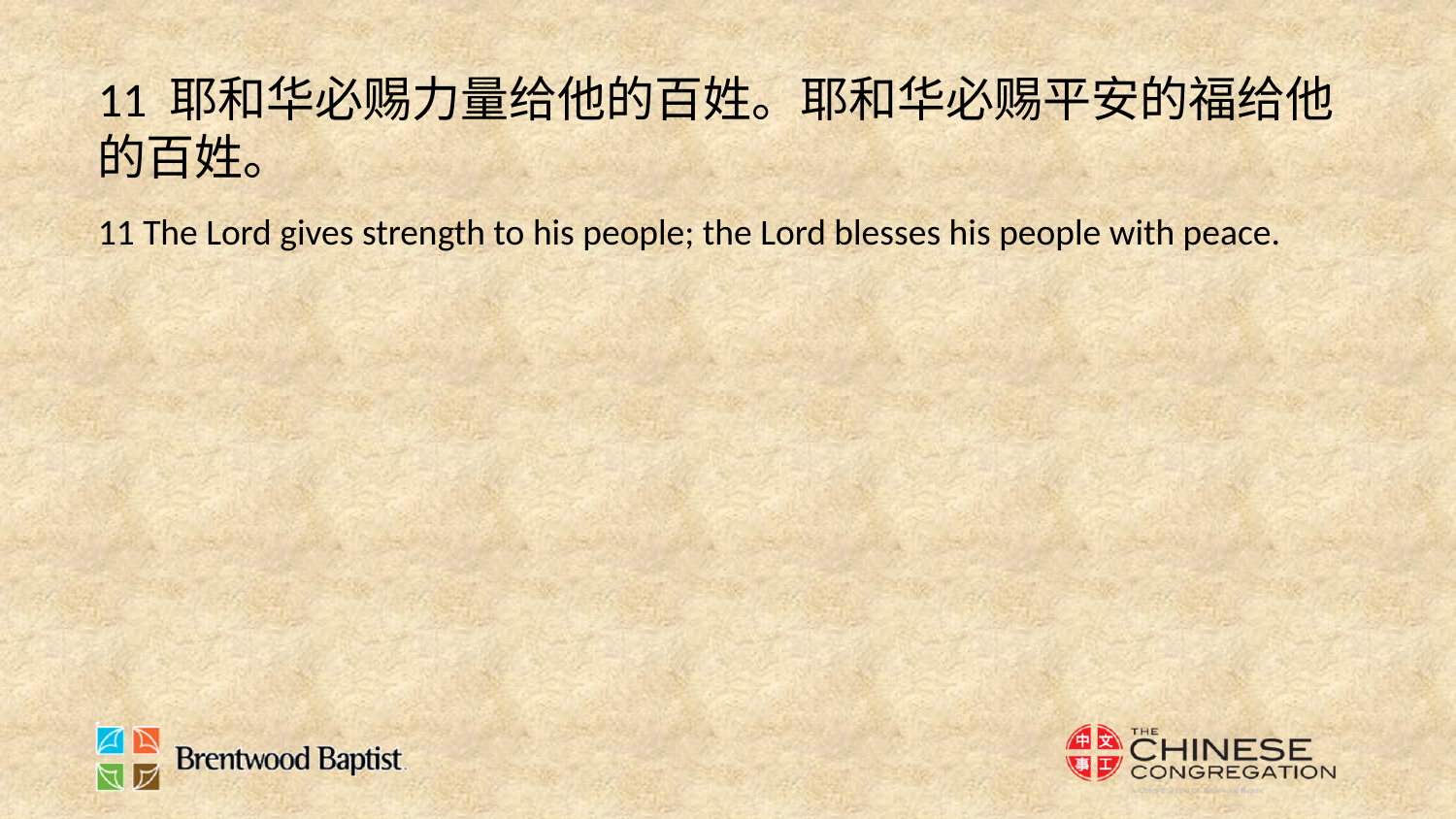

11 耶和华必赐力量给他的百姓。耶和华必赐平安的福给他的百姓。

11 The Lord gives strength to his people; the Lord blesses his people with peace.